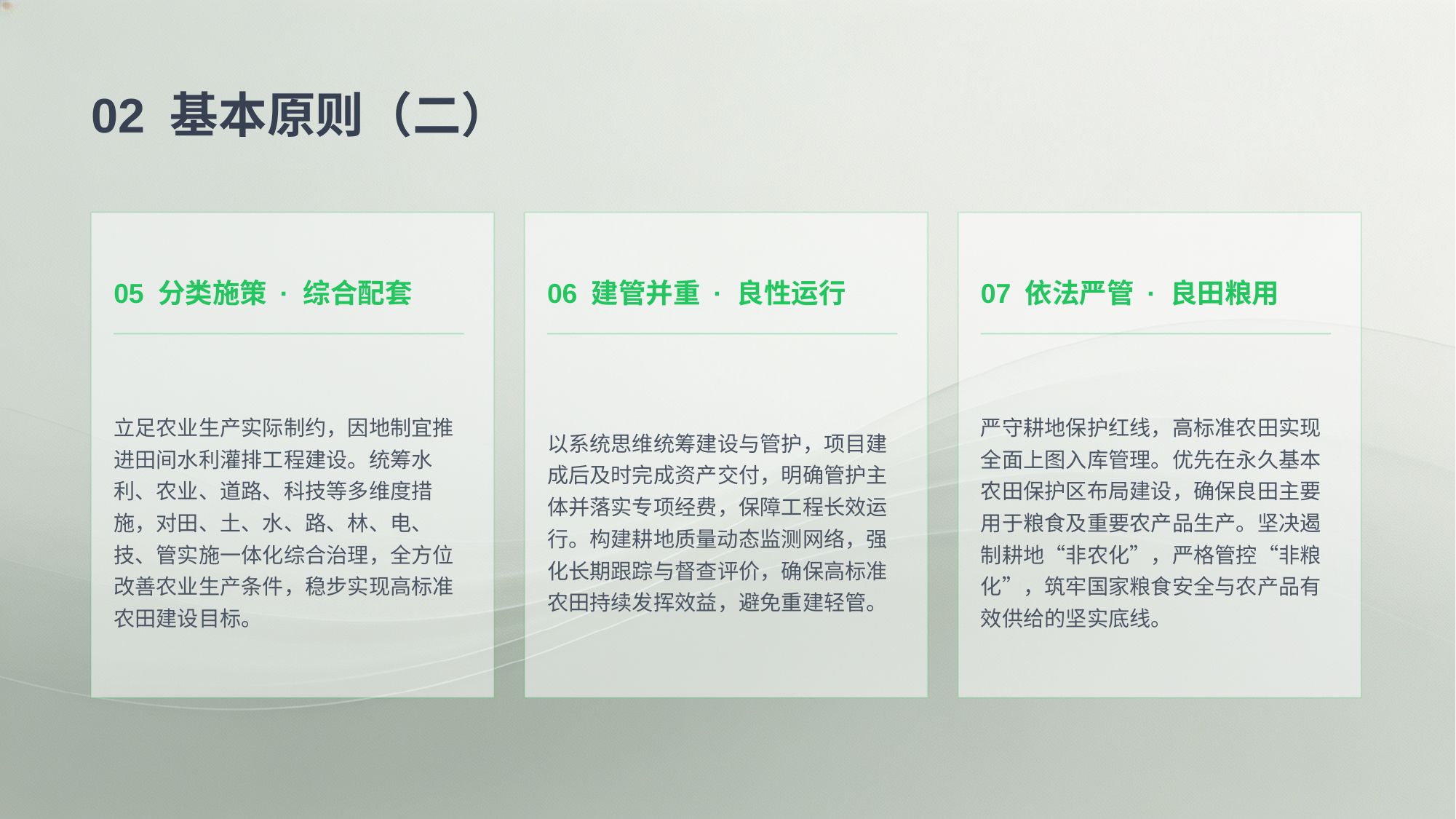

02 基本原则（二）

05 分类施策 · 综合配套
06 建管并重 · 良性运行
07 依法严管 · 良田粮用
立足农业生产实际制约，因地制宜推进田间水利灌排工程建设。统筹水利、农业、道路、科技等多维度措施，对田、土、水、路、林、电、技、管实施一体化综合治理，全方位改善农业生产条件，稳步实现高标准农田建设目标。
以系统思维统筹建设与管护，项目建成后及时完成资产交付，明确管护主体并落实专项经费，保障工程长效运行。构建耕地质量动态监测网络，强化长期跟踪与督查评价，确保高标准农田持续发挥效益，避免重建轻管。
严守耕地保护红线，高标准农田实现全面上图入库管理。优先在永久基本农田保护区布局建设，确保良田主要用于粮食及重要农产品生产。坚决遏制耕地“非农化”，严格管控“非粮化”，筑牢国家粮食安全与农产品有效供给的坚实底线。